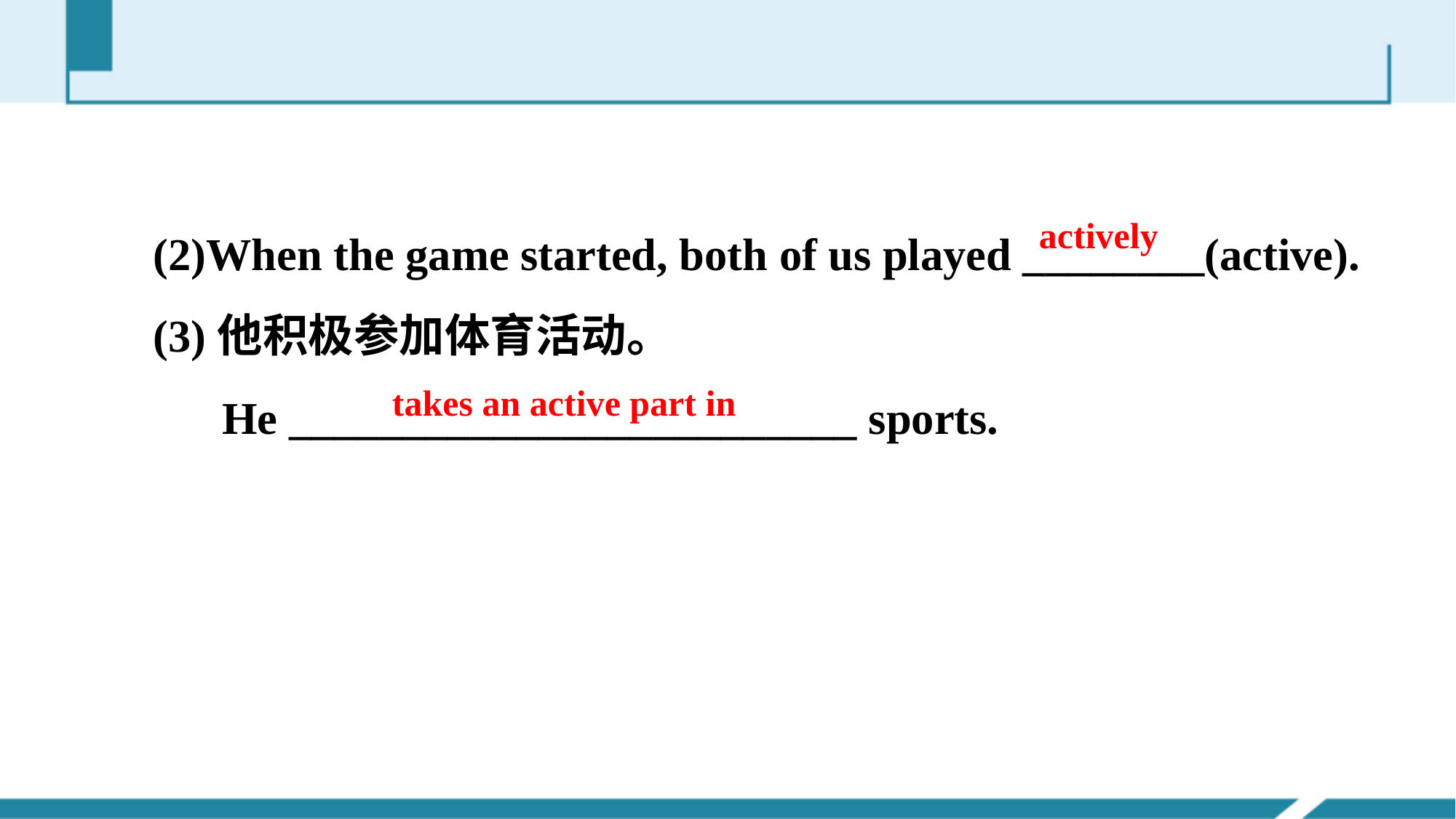

(2)When the game started, both of us played ________(active).
(3)他积极参加体育活动。
      He _________________________ sports.
actively
takes an active part in